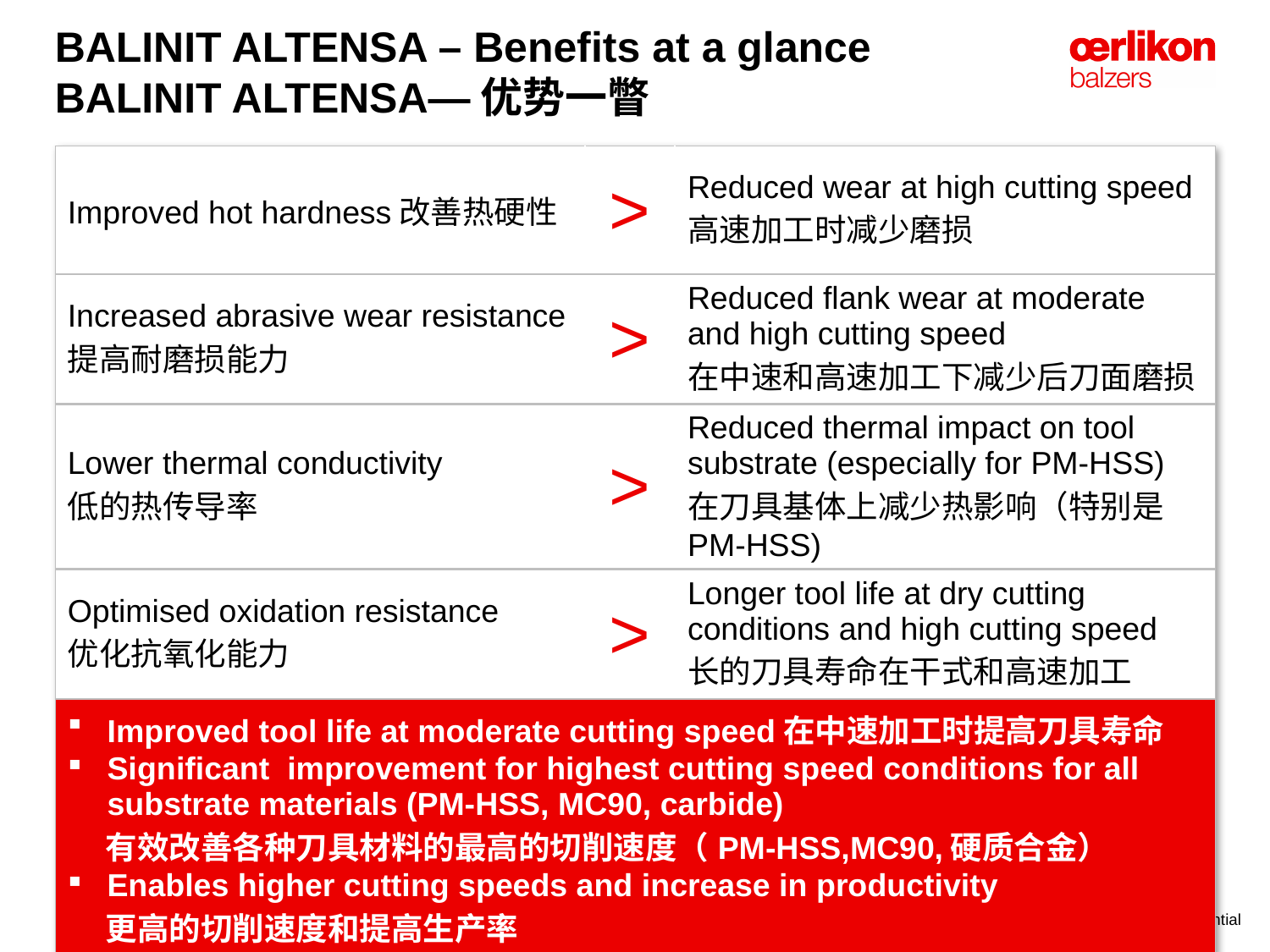

# BALINIT ALTENSA – Benefits at a glance BALINIT ALTENSA—优势一瞥
| Improved hot hardness改善热硬性 | > | Reduced wear at high cutting speed 高速加工时减少磨损 |
| --- | --- | --- |
| Increased abrasive wear resistance 提高耐磨损能力 | > | Reduced flank wear at moderate and high cutting speed 在中速和高速加工下减少后刀面磨损 |
| Lower thermal conductivity 低的热传导率 | > | Reduced thermal impact on tool substrate (especially for PM-HSS) 在刀具基体上减少热影响（特别是PM-HSS) |
| Optimised oxidation resistance 优化抗氧化能力 | > | Longer tool life at dry cutting conditions and high cutting speed 长的刀具寿命在干式和高速加工 |
| Improved tool life at moderate cutting speed在中速加工时提高刀具寿命 Significant improvement for highest cutting speed conditions for all substrate materials (PM-HSS, MC90, carbide) 有效改善各种刀具材料的最高的切削速度（PM-HSS,MC90,硬质合金） Enables higher cutting speeds and increase in productivity 更高的切削速度和提高生产率 |  |  |